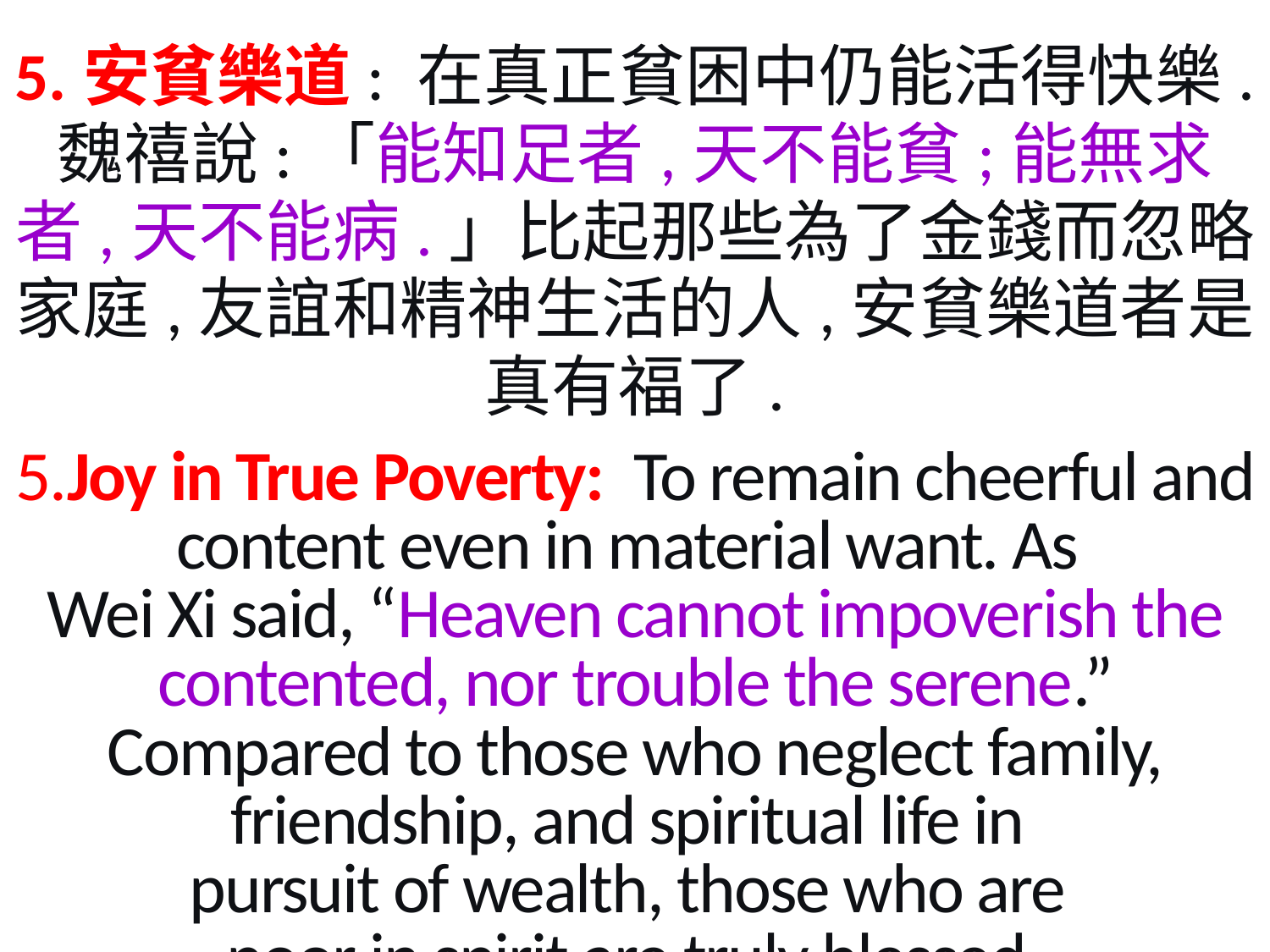

5.安貧樂道: 在真正貧困中仍能活得快樂.
魏禧說:「能知足者,天不能貧;能無求者,天不能病.」比起那些為了金錢而忽略家庭,友誼和精神生活的人,安貧樂道者是真有福了.
5.Joy in True Poverty:  To remain cheerful and content even in material want. As
Wei Xi said, “Heaven cannot impoverish the contented, nor trouble the serene.” Compared to those who neglect family, friendship, and spiritual life in
pursuit of wealth, those who are
poor in spirit are truly blessed.